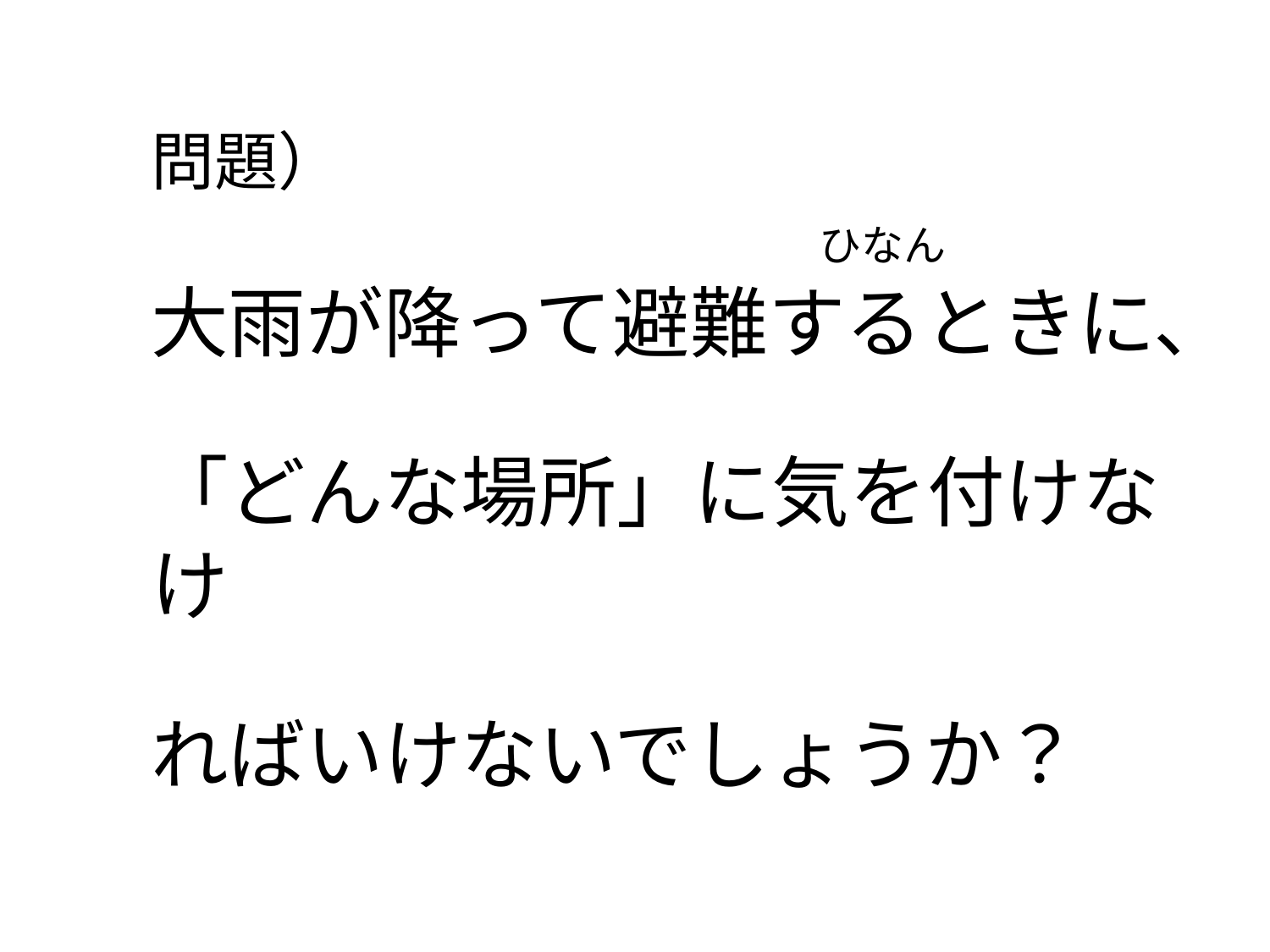

問題）
　　　　　　　　　 　  ひなん
大雨が降って避難するときに、

「どんな場所」に気を付けなけ

ればいけないでしょうか？